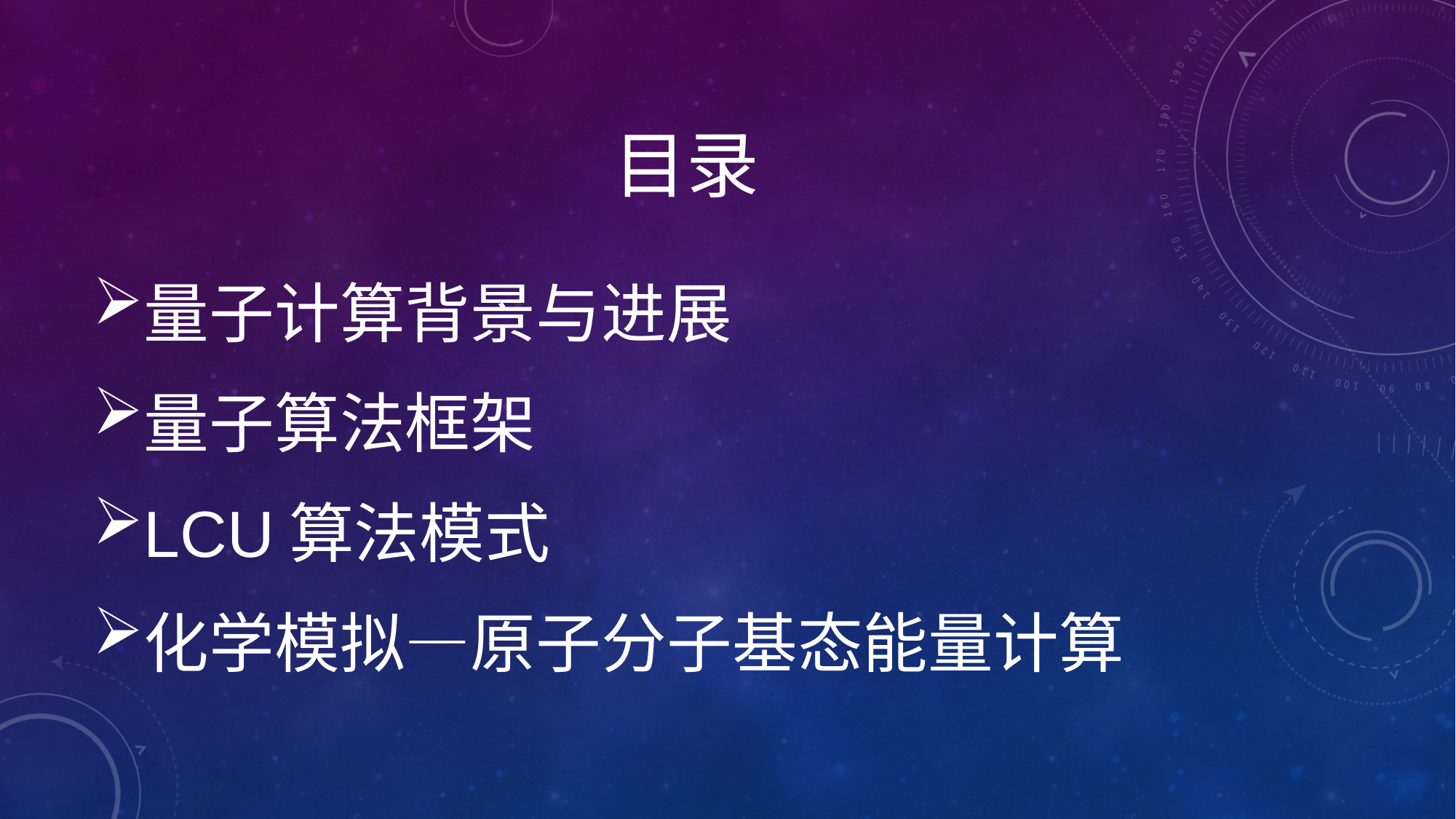

# 目录
量子计算背景与进展
量子算法框架
LCU算法模式
化学模拟—原子分子基态能量计算